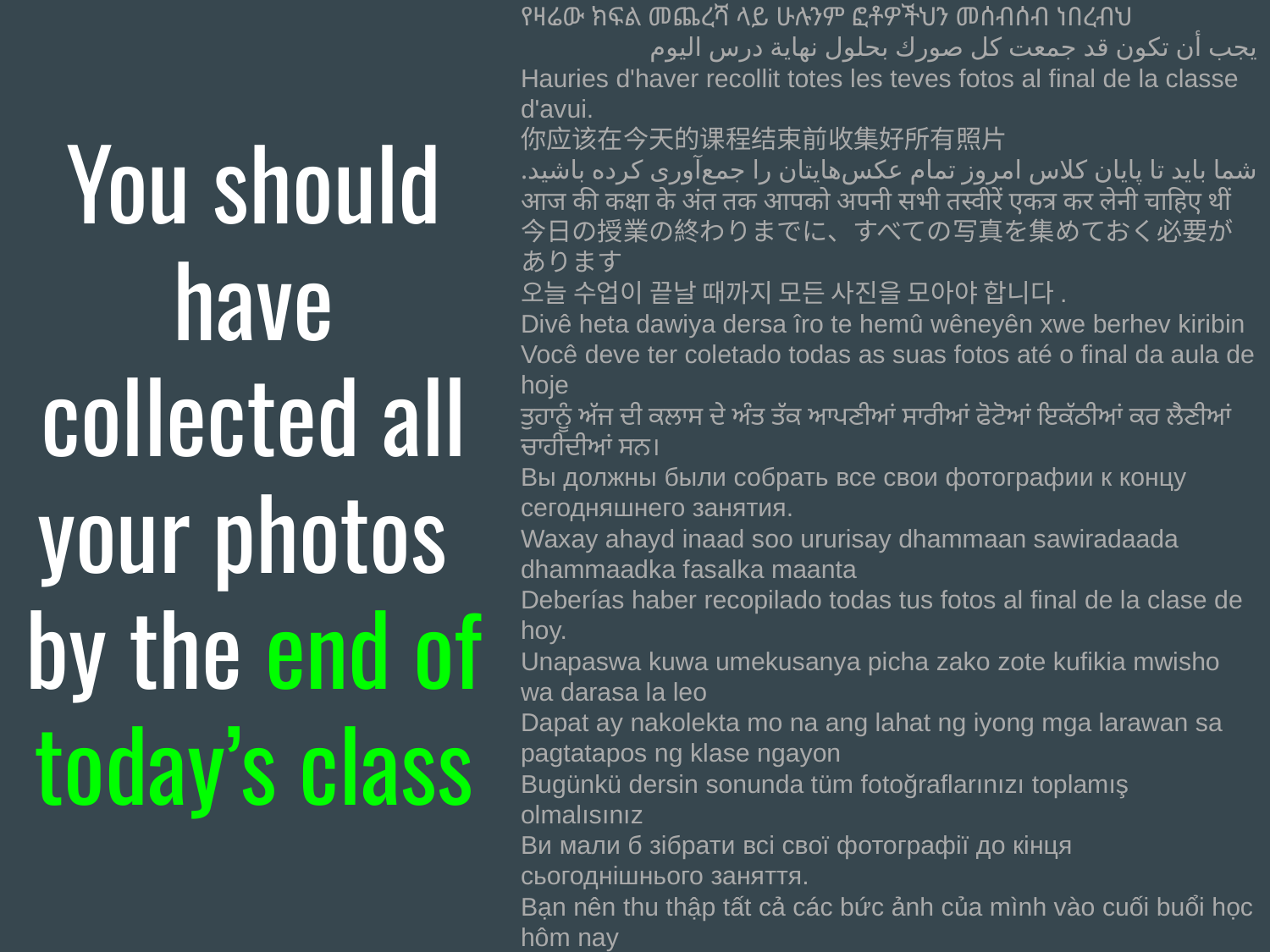

You should have collected all your photos
by the end of today’s class
የዛሬው ክፍል መጨረሻ ላይ ሁሉንም ፎቶዎችህን መሰብሰብ ነበረብህ
يجب أن تكون قد جمعت كل صورك بحلول نهاية درس اليوم
Hauries d'haver recollit totes les teves fotos al final de la classe d'avui.
你应该在今天的课程结束前收集好所有照片
شما باید تا پایان کلاس امروز تمام عکس‌هایتان را جمع‌آوری کرده باشید.
आज की कक्षा के अंत तक आपको अपनी सभी तस्वीरें एकत्र कर लेनी चाहिए थीं
今日の授業の終わりまでに、すべての写真を集めておく必要があります
오늘 수업이 끝날 때까지 모든 사진을 모아야 합니다.
Divê heta dawiya dersa îro te hemû wêneyên xwe berhev kiribin
Você deve ter coletado todas as suas fotos até o final da aula de hoje
ਤੁਹਾਨੂੰ ਅੱਜ ਦੀ ਕਲਾਸ ਦੇ ਅੰਤ ਤੱਕ ਆਪਣੀਆਂ ਸਾਰੀਆਂ ਫੋਟੋਆਂ ਇਕੱਠੀਆਂ ਕਰ ਲੈਣੀਆਂ ਚਾਹੀਦੀਆਂ ਸਨ।
Вы должны были собрать все свои фотографии к концу сегодняшнего занятия.
Waxay ahayd inaad soo ururisay dhammaan sawiradaada dhammaadka fasalka maanta
Deberías haber recopilado todas tus fotos al final de la clase de hoy.
Unapaswa kuwa umekusanya picha zako zote kufikia mwisho wa darasa la leo
Dapat ay nakolekta mo na ang lahat ng iyong mga larawan sa pagtatapos ng klase ngayon
Bugünkü dersin sonunda tüm fotoğraflarınızı toplamış olmalısınız
Ви мали б зібрати всі свої фотографії до кінця сьогоднішнього заняття.
Bạn nên thu thập tất cả các bức ảnh của mình vào cuối buổi học hôm nay